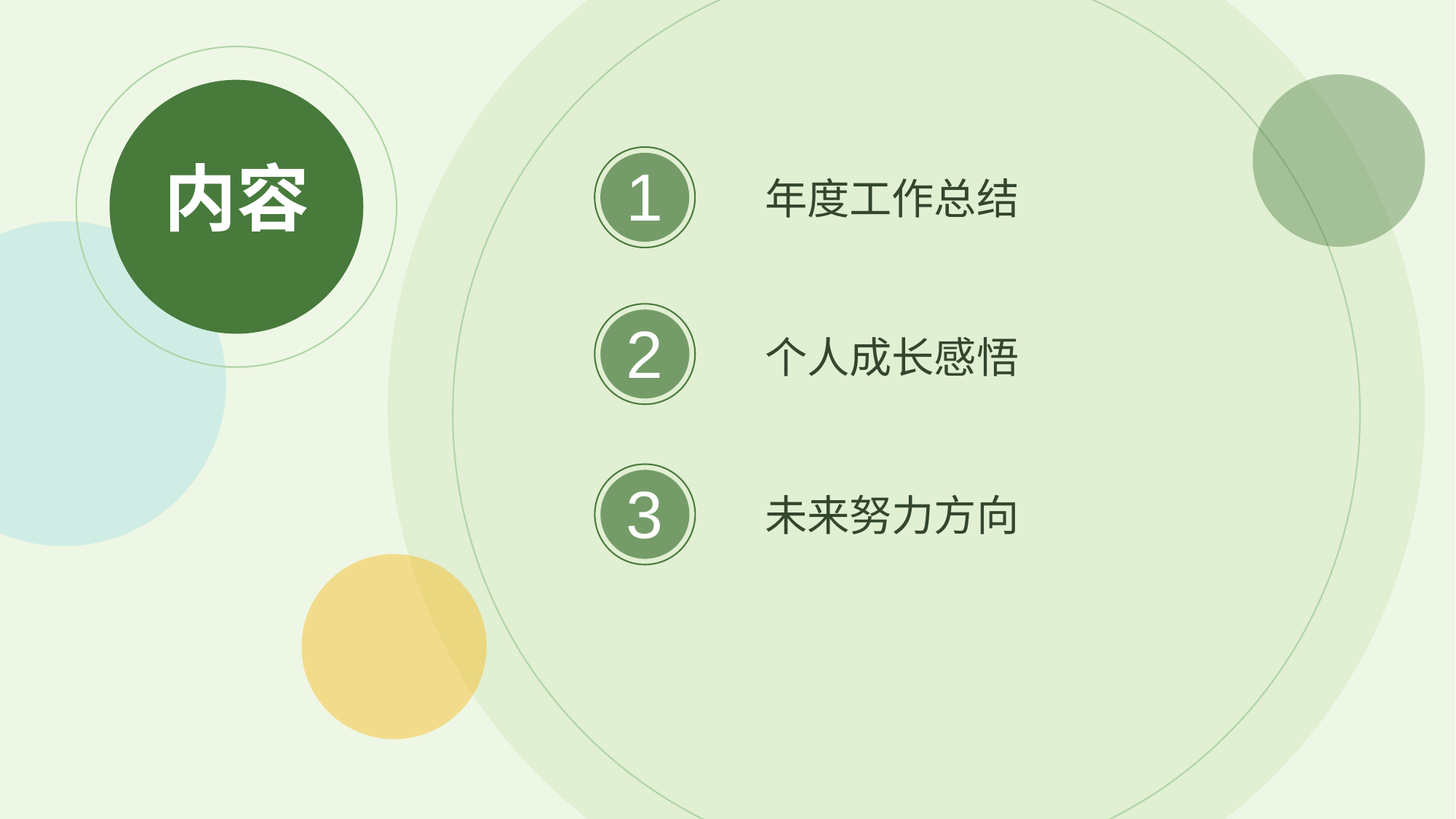

1
内容
年度工作总结

2
个人成长感悟

3
未来努力方向